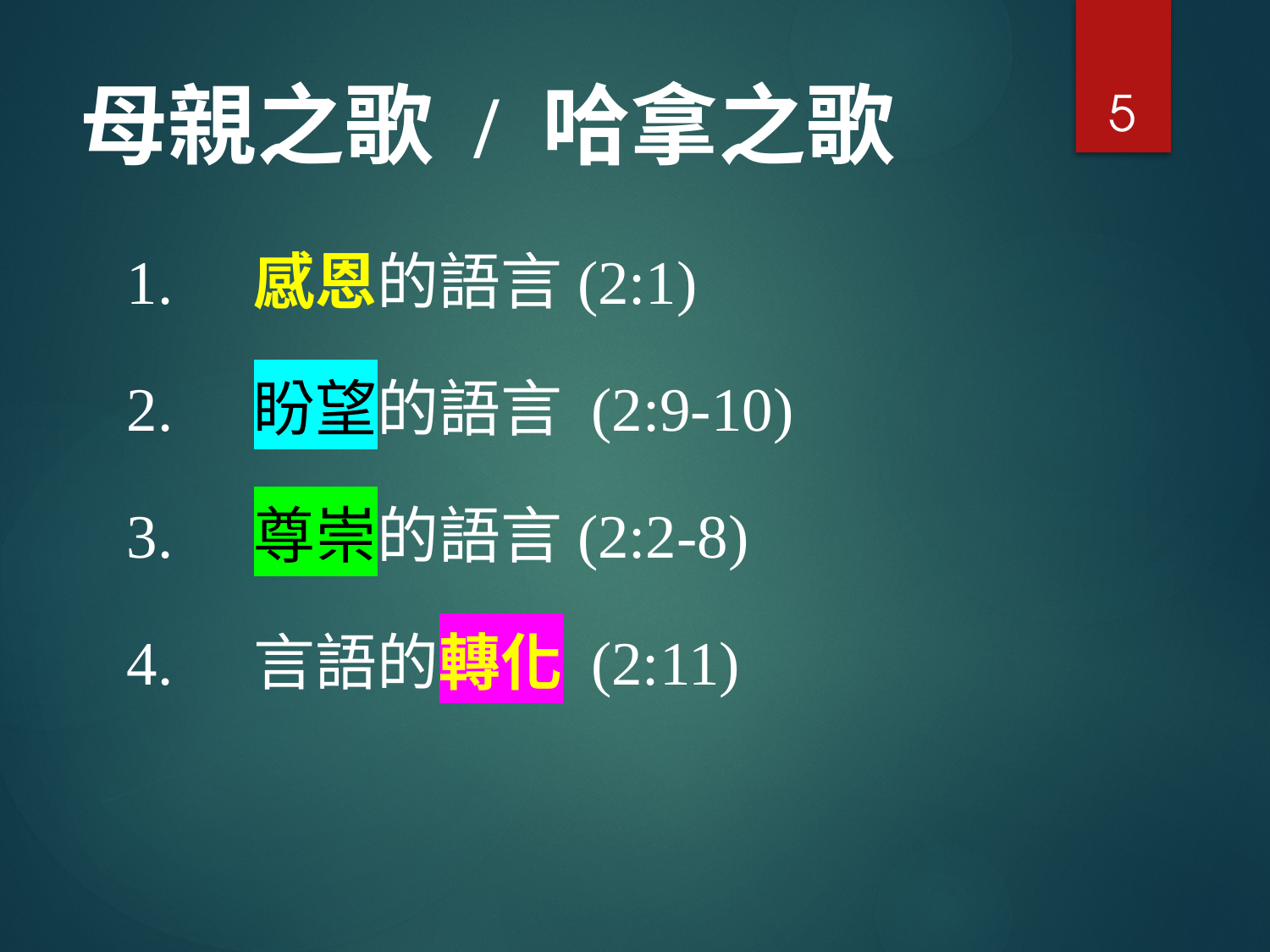

5
# 母親之歌 / 哈拿之歌
1.	感恩的語言(2:1)
2.	盼望的語言 (2:9-10)
3.	尊崇的語言(2:2-8)
4.	言語的轉化 (2:11)